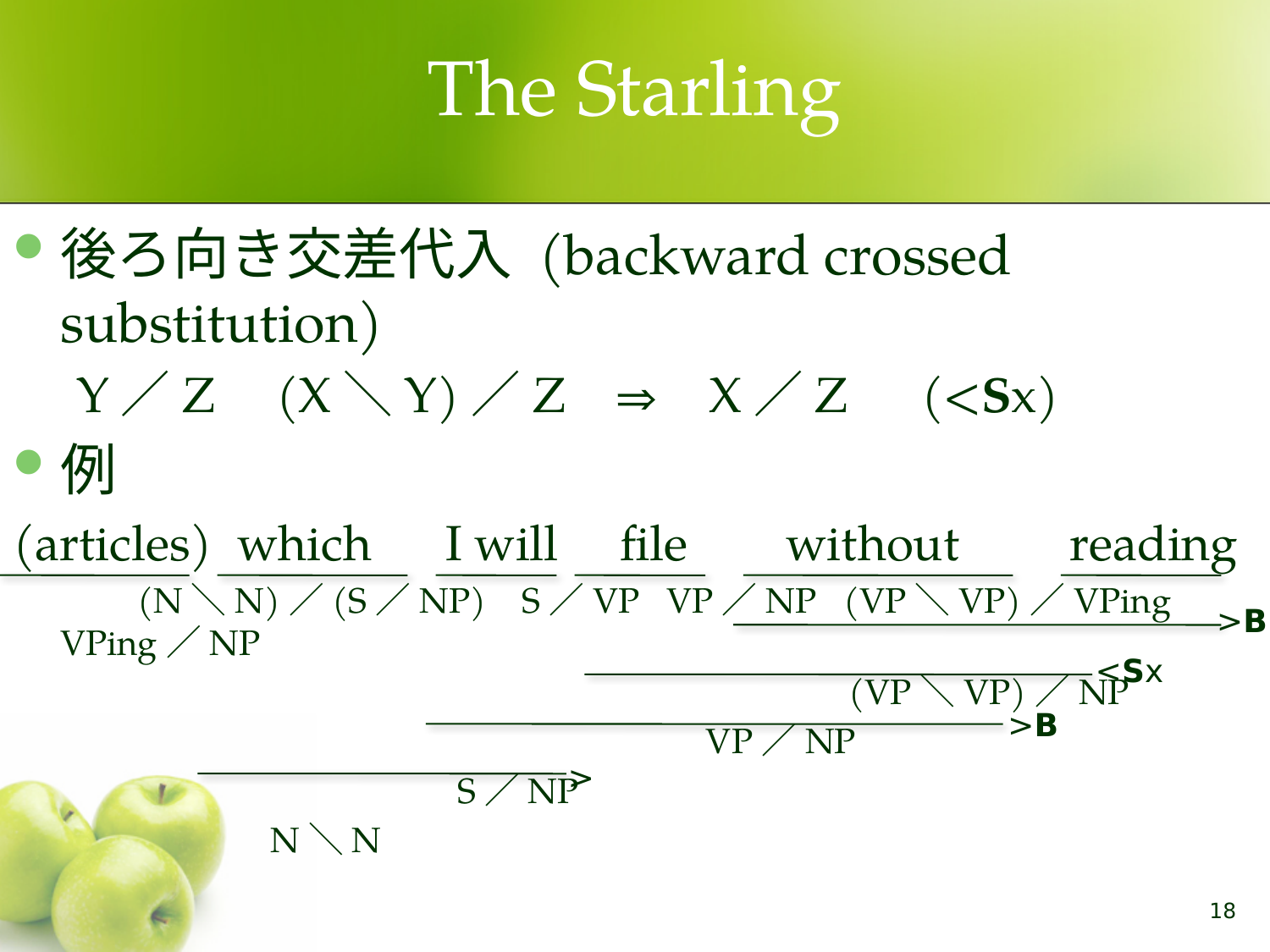

# The Starling
後ろ向き交差代入 (backward crossed substitution)
Y／Z     (X＼Y)／Z    ⇒    X／Z      (<Sx)
例
(articles)  which      I will     file        without         reading
              (N＼N)／(S／NP)    S／VP   VP／NP   (VP＼VP)／VPing   VPing／NP
                                                                                              (VP＼VP)／NP
                                                                              VP／NP
                                                  S／NP
                             N＼N
>B
<Sx
>B
>
18